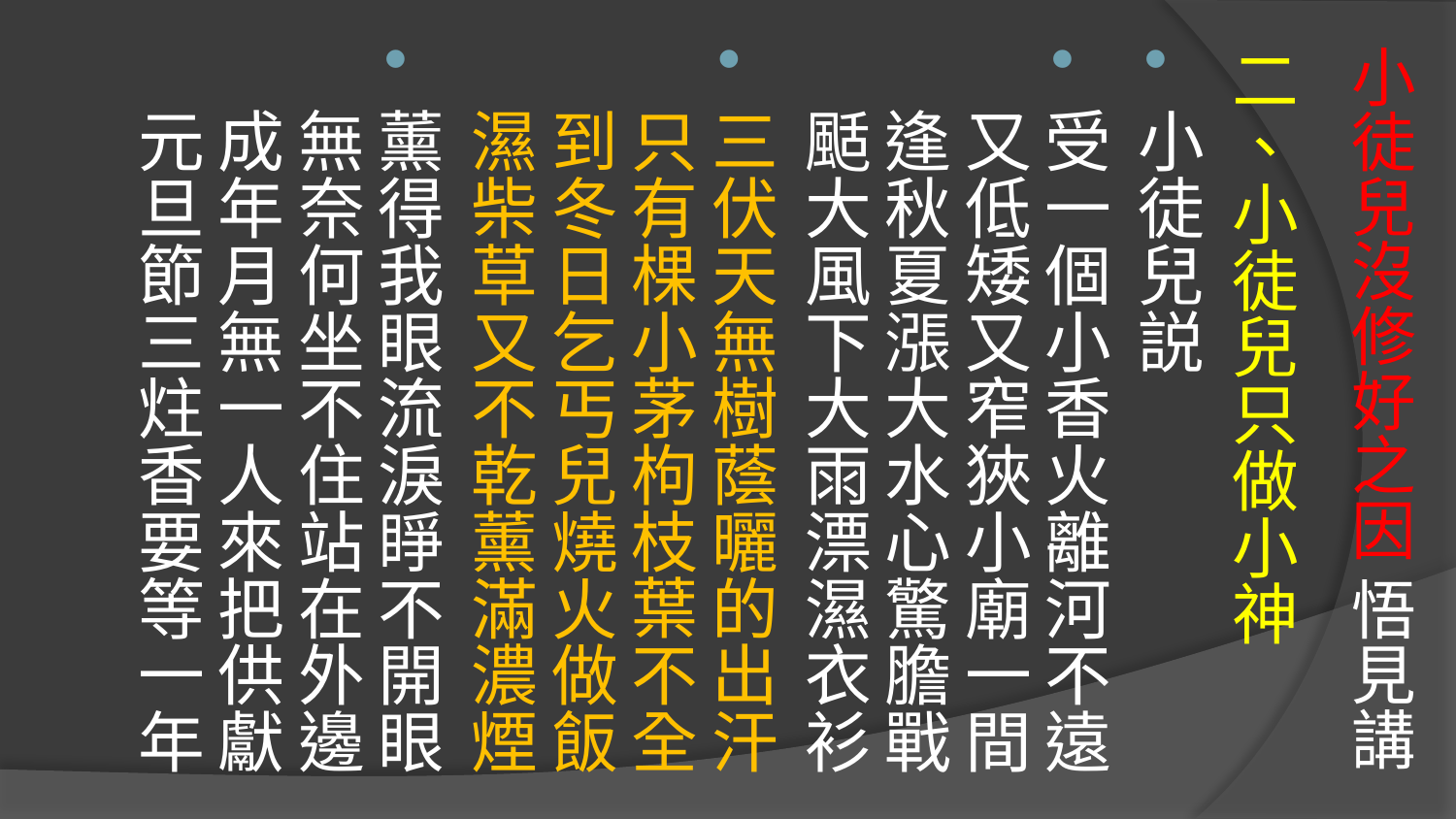

# 小徒兒沒修好之因 悟見講
二、小徒兒只做小神
小徒兒説
受一個小香火離河不遠
又低矮又窄狹小廟一間
逢秋夏漲大水心驚膽戰
颳大風下大雨漂濕衣衫
三伏天無樹蔭曬的出汗
只有棵小茅枸枝葉不全
到冬日乞丐兒燒火做飯
濕柴草又不乾薰滿濃煙
薰得我眼流淚睜不開眼
無奈何坐不住站在外邊
成年月無一人來把供獻
元旦節三炷香要等一年